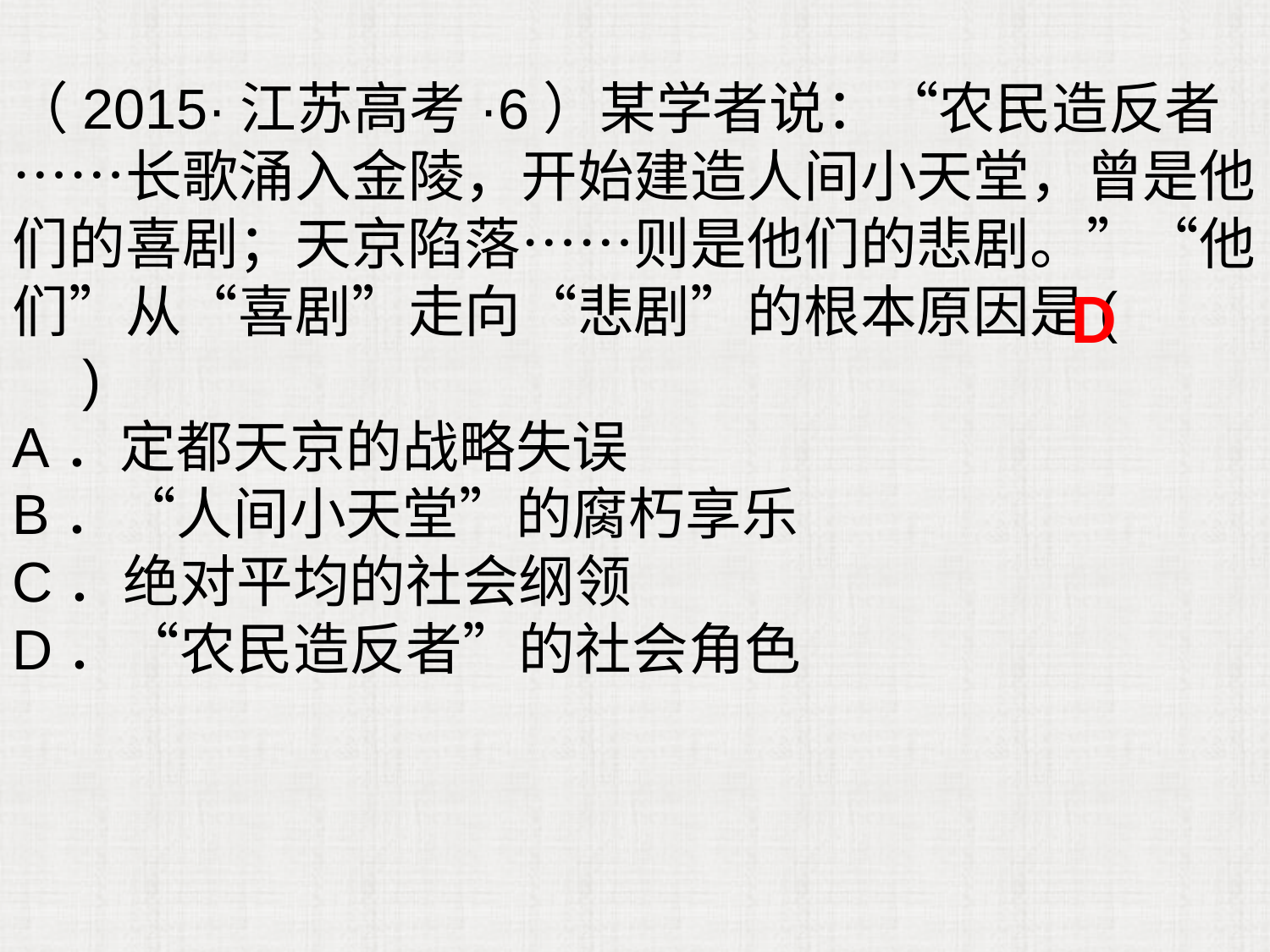

（2015·江苏高考·6）某学者说：“农民造反者……长歌涌入金陵，开始建造人间小天堂，曾是他们的喜剧；天京陷落……则是他们的悲剧。”“他们”从“喜剧”走向“悲剧”的根本原因是(　　)
A．定都天京的战略失误
B．“人间小天堂”的腐朽享乐
C．绝对平均的社会纲领
D．“农民造反者”的社会角色

D